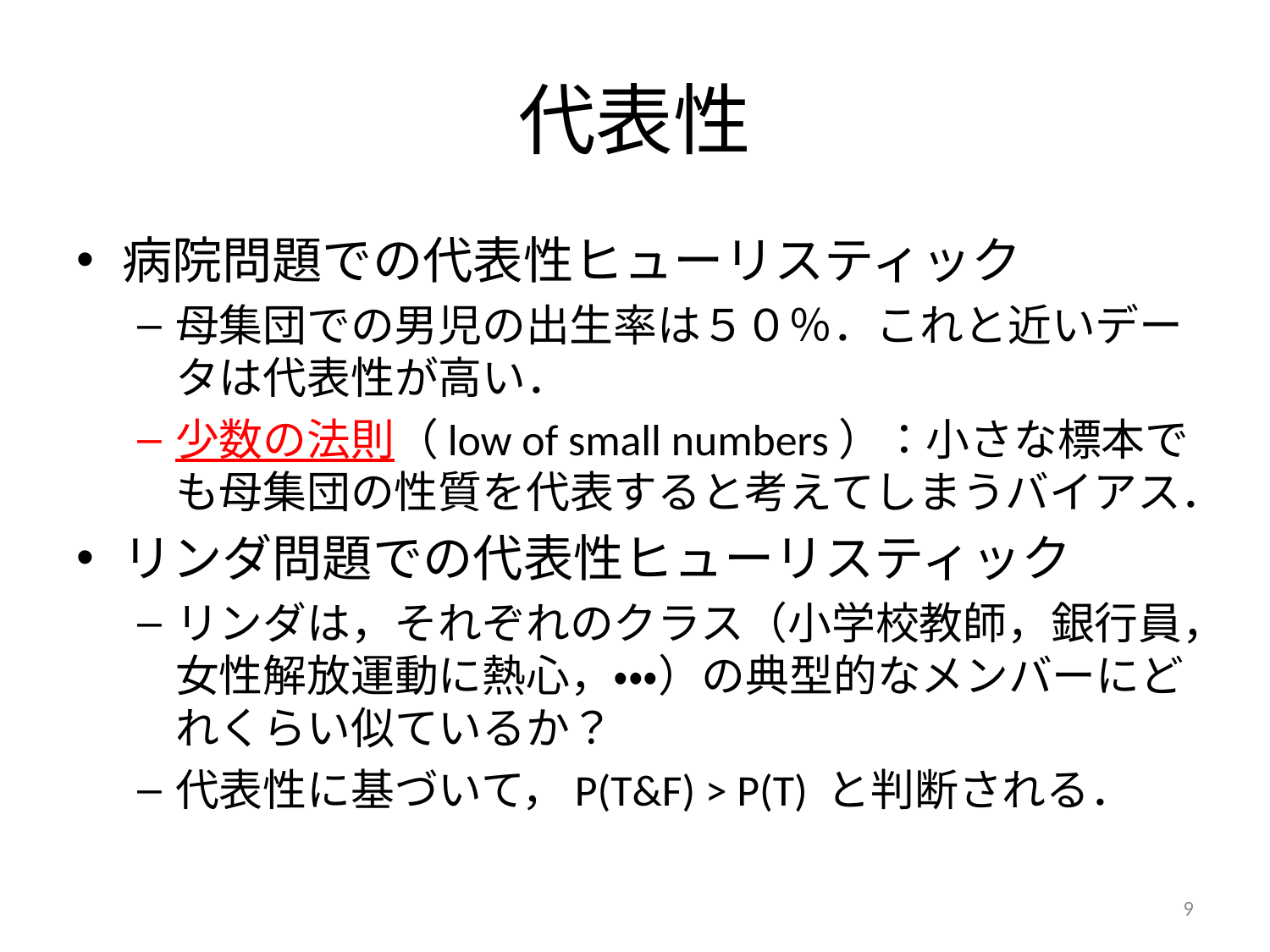

# 代表性
病院問題での代表性ヒューリスティック
母集団での男児の出生率は５０％．これと近いデータは代表性が高い．
少数の法則（low of small numbers）：小さな標本でも母集団の性質を代表すると考えてしまうバイアス．
リンダ問題での代表性ヒューリスティック
リンダは，それぞれのクラス（小学校教師，銀行員，女性解放運動に熱心，・・・）の典型的なメンバーにどれくらい似ているか？
代表性に基づいて，P(T&F) > P(T) と判断される．

9